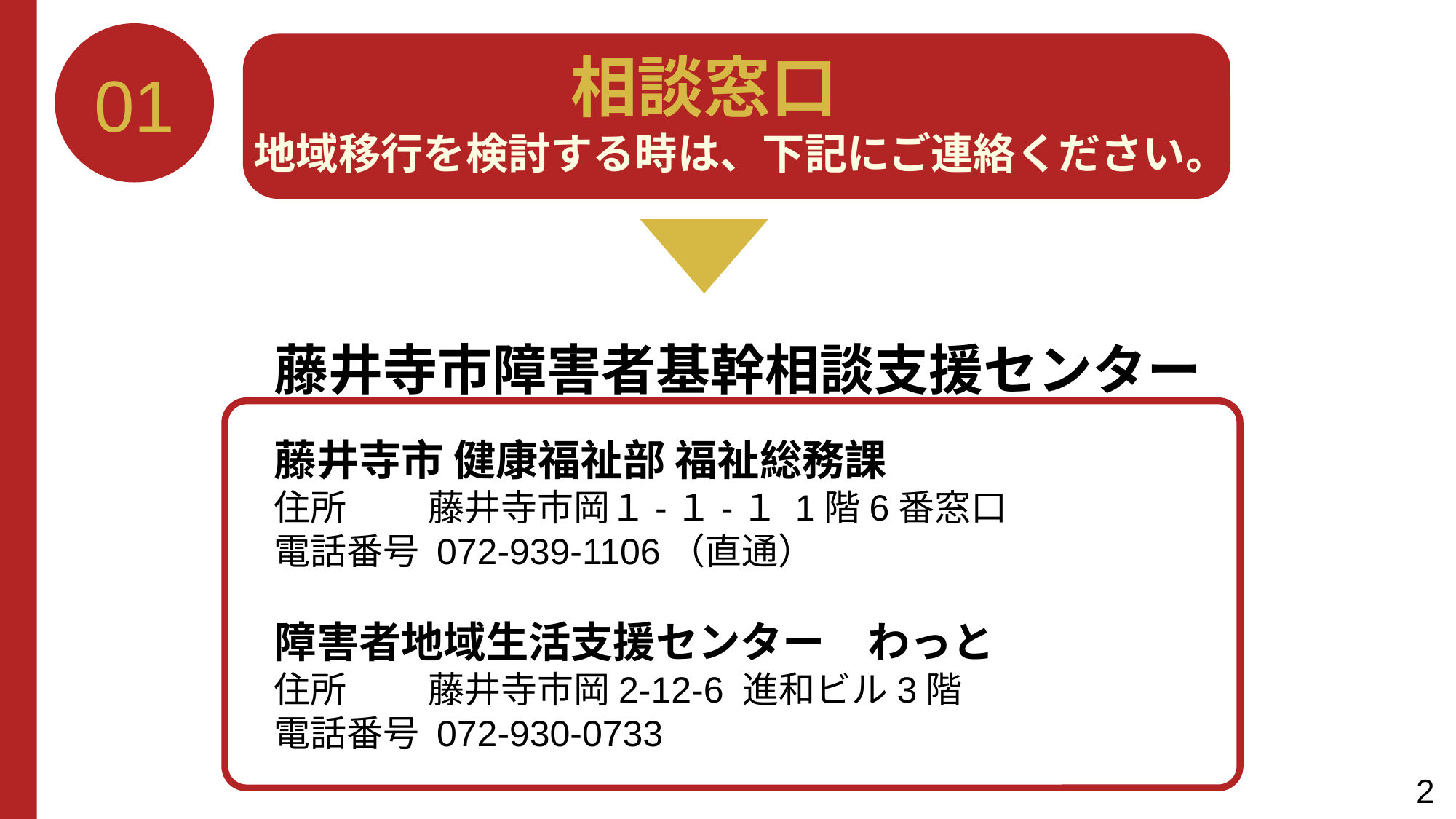

01

相談窓口
地域移行を検討する時は、下記にご連絡ください。

藤井寺市障害者基幹相談支援センター

藤井寺市 健康福祉部 福祉総務課　　
住所　　 藤井寺市岡１-１-１ 1階6番窓口
電話番号 072-939-1106（直通）

障害者地域生活支援センター　わっと
住所　　 藤井寺市岡2-12-6 進和ビル3階
電話番号 072-930-0733